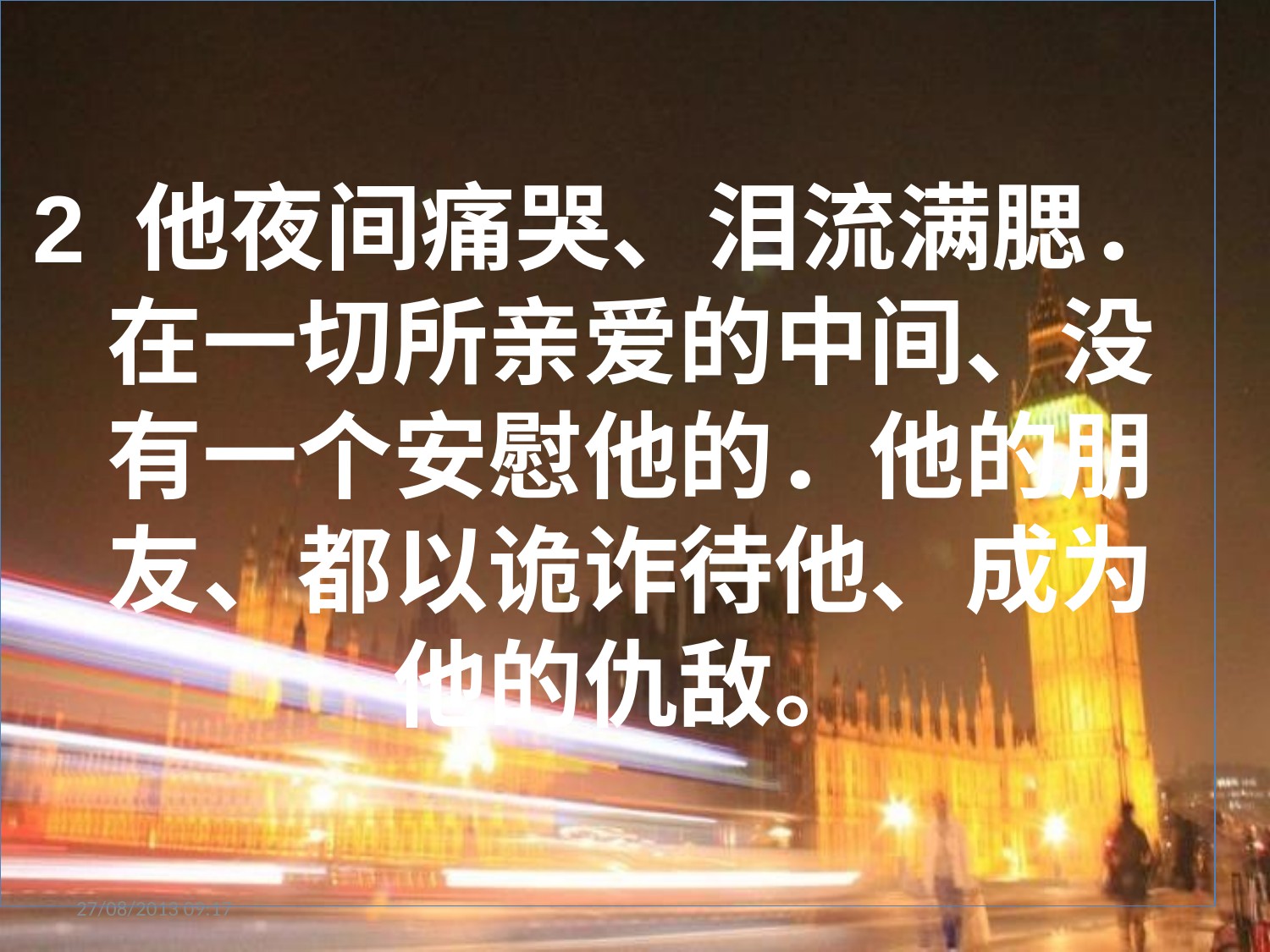

2 他夜间痛哭、泪流满腮．在一切所亲爱的中间、没有一个安慰他的．他的朋友、都以诡诈待他、成为他的仇敌。
27/08/2013 09:17